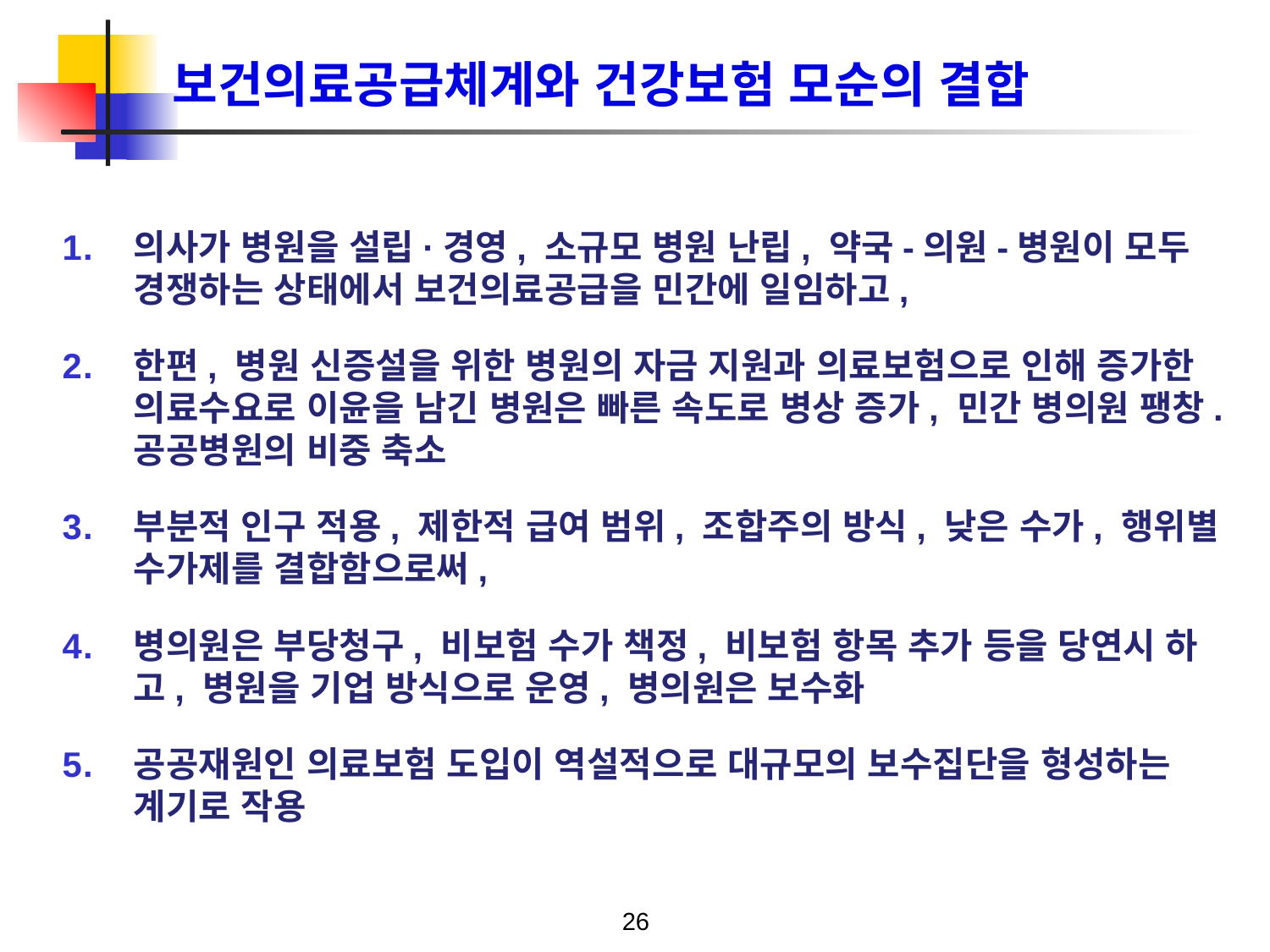

# 보건의료공급체계와 건강보험 모순의 결합
의사가 병원을 설립·경영, 소규모 병원 난립, 약국-의원-병원이 모두 경쟁하는 상태에서 보건의료공급을 민간에 일임하고,

한편, 병원 신증설을 위한 병원의 자금 지원과 의료보험으로 인해 증가한 의료수요로 이윤을 남긴 병원은 빠른 속도로 병상 증가, 민간 병의원 팽창. 공공병원의 비중 축소

부분적 인구 적용, 제한적 급여 범위, 조합주의 방식, 낮은 수가, 행위별 수가제를 결합함으로써,

병의원은 부당청구, 비보험 수가 책정, 비보험 항목 추가 등을 당연시 하고, 병원을 기업 방식으로 운영, 병의원은 보수화

공공재원인 의료보험 도입이 역설적으로 대규모의 보수집단을 형성하는 계기로 작용
26